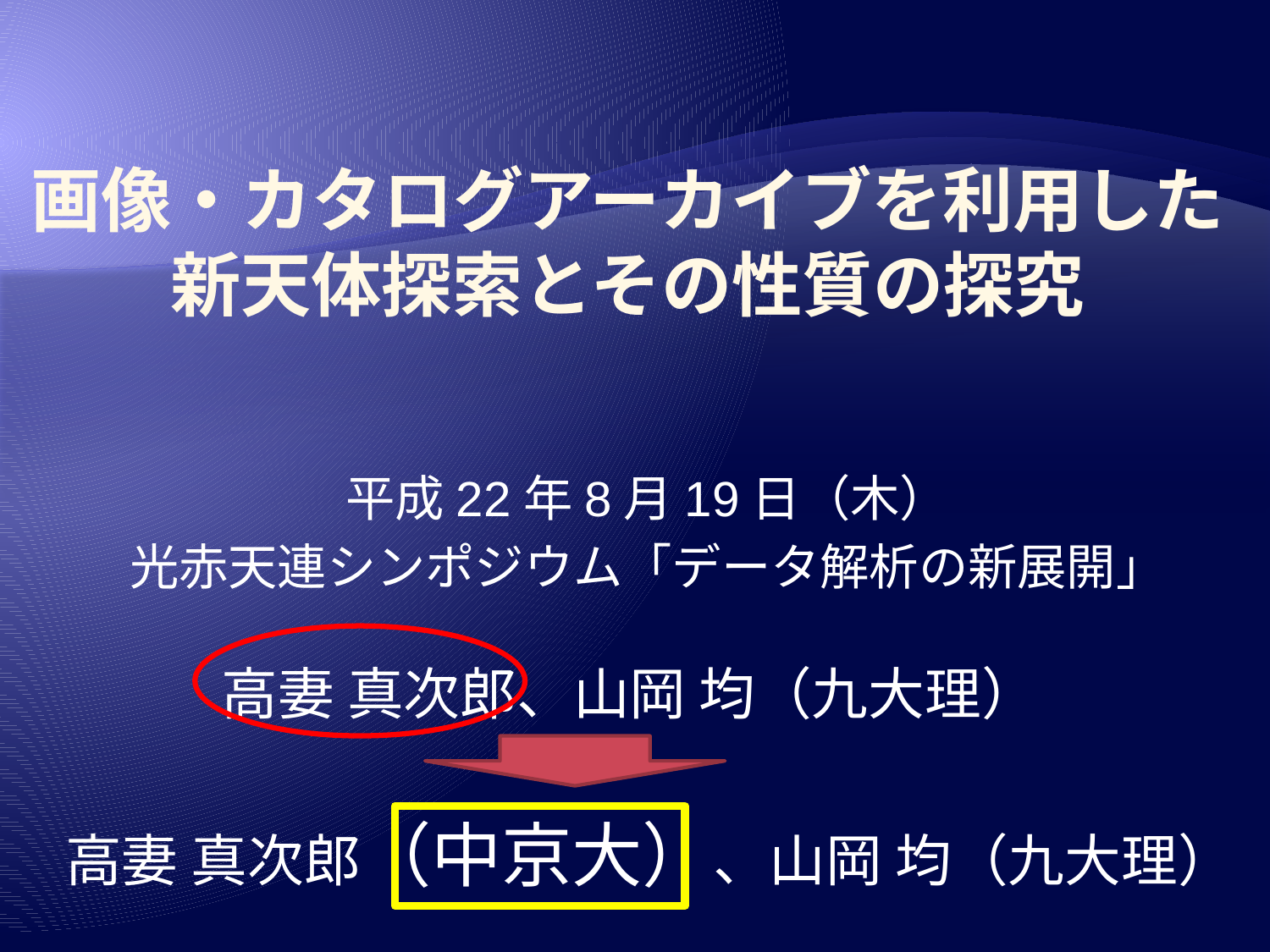

# 画像・カタログアーカイブを利用した新天体探索とその性質の探究
平成22年8月19日（木）
光赤天連シンポジウム「データ解析の新展開」
高妻 真次郎、山岡 均（九大理）

高妻 真次郎（中京大）、山岡 均（九大理）